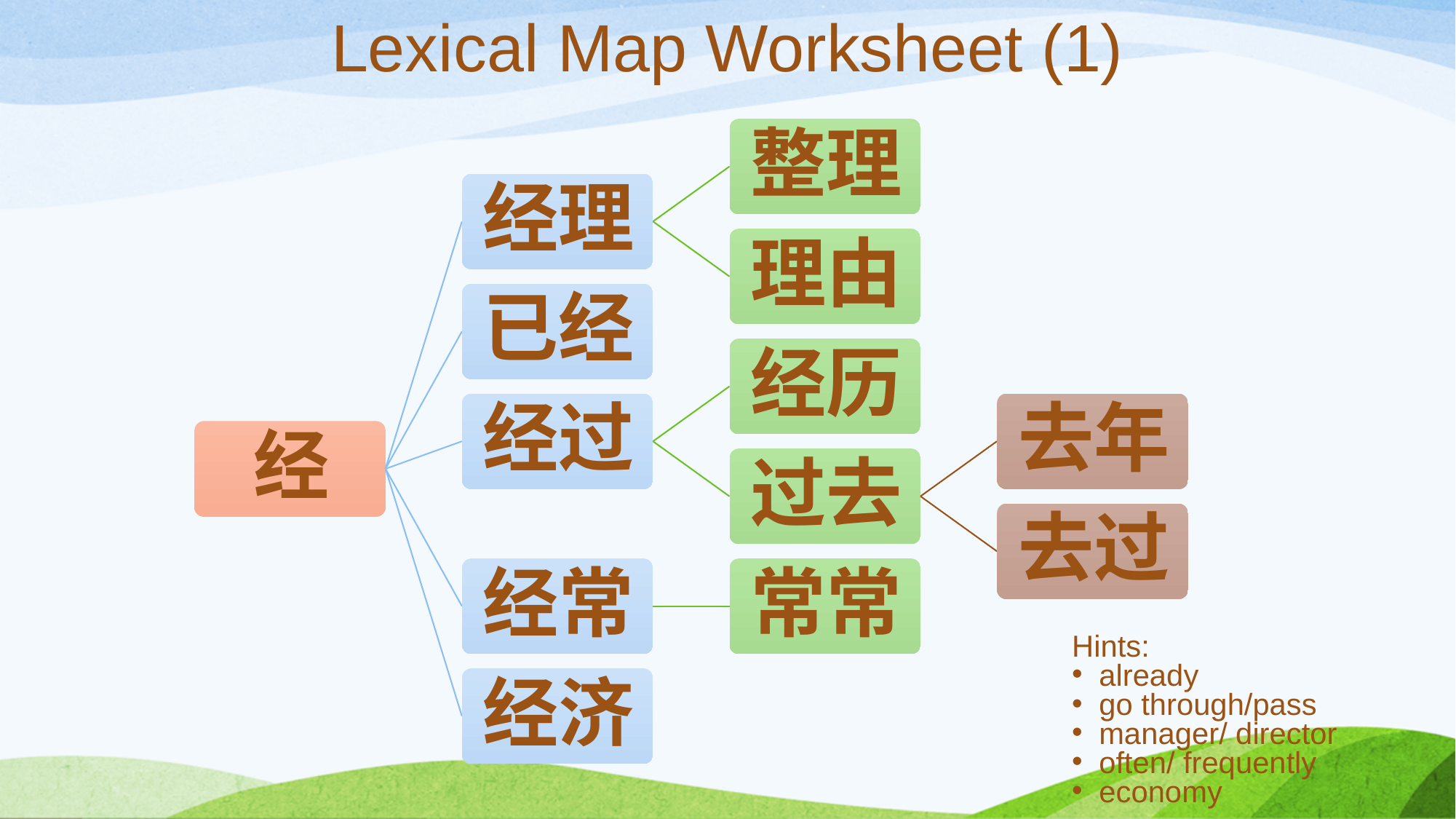

Lexical Map Worksheet (1)
经

经理

整理

理由

已经

经过

经历

过去

去年

去过

经常

常常

经济
Hints:
  already
  go through/pass
  manager/ director
  often/ frequently
  economy